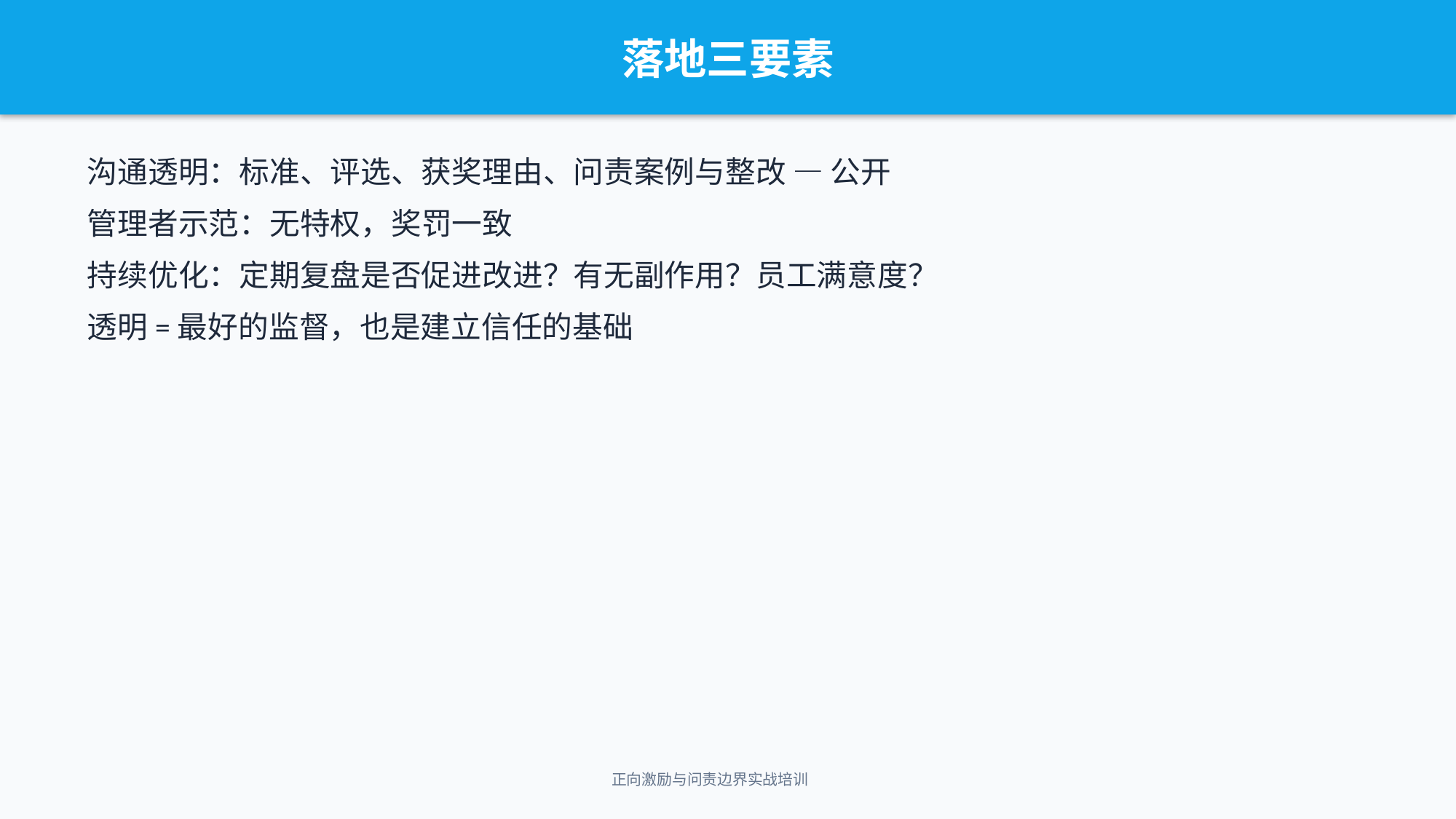

落地三要素
沟通透明：标准、评选、获奖理由、问责案例与整改 — 公开
管理者示范：无特权，奖罚一致
持续优化：定期复盘是否促进改进？有无副作用？员工满意度？
透明=最好的监督，也是建立信任的基础
正向激励与问责边界实战培训